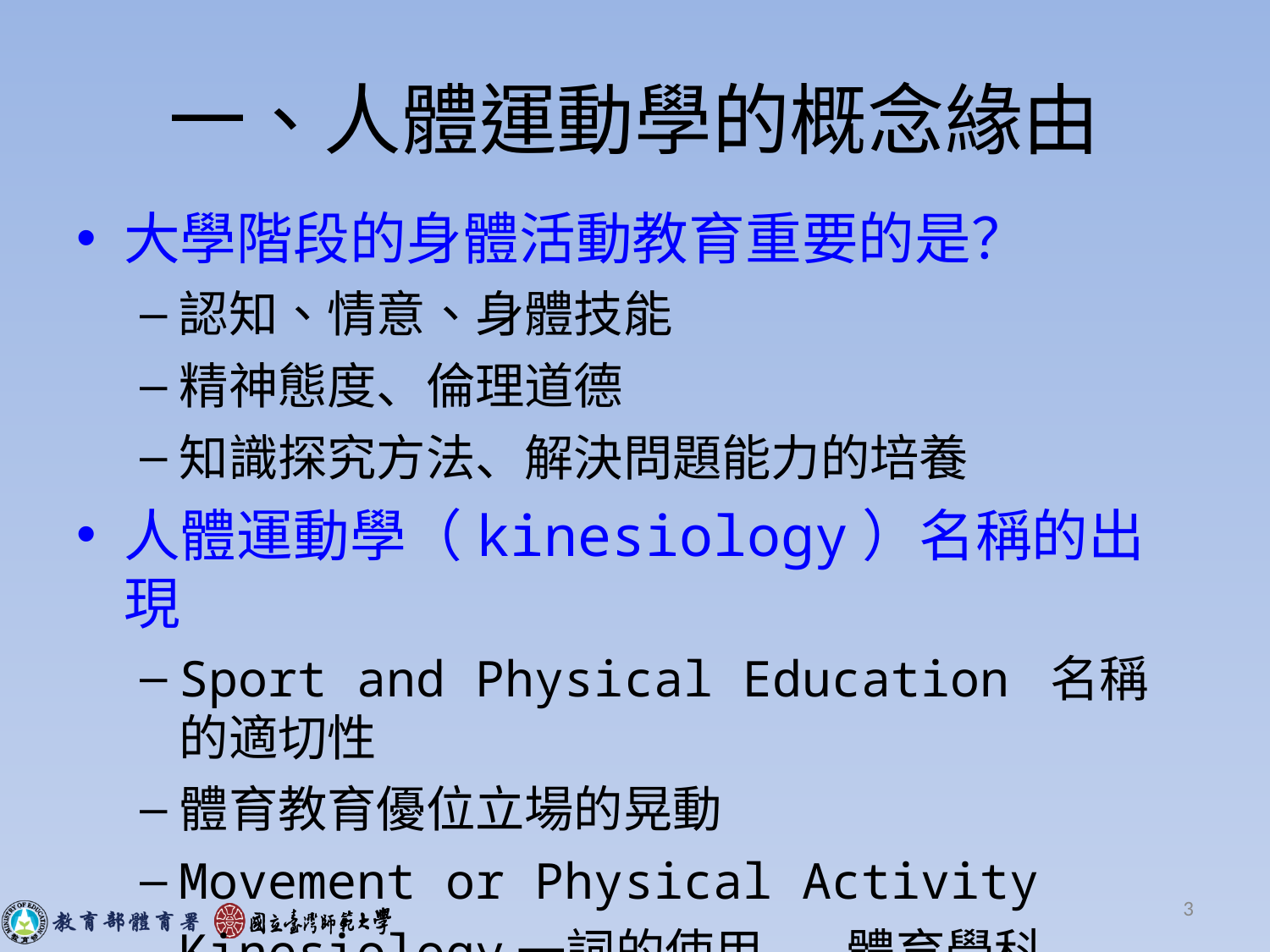

# 一、人體運動學的概念緣由
大學階段的身體活動教育重要的是？
認知、情意、身體技能
精神態度、倫理道德
知識探究方法、解決問題能力的培養
人體運動學（kinesiology）名稱的出現
Sport and Physical Education 名稱的適切性
體育教育優位立場的晃動
Movement or Physical Activity
Kinesiology一詞的使用--體育學科

3